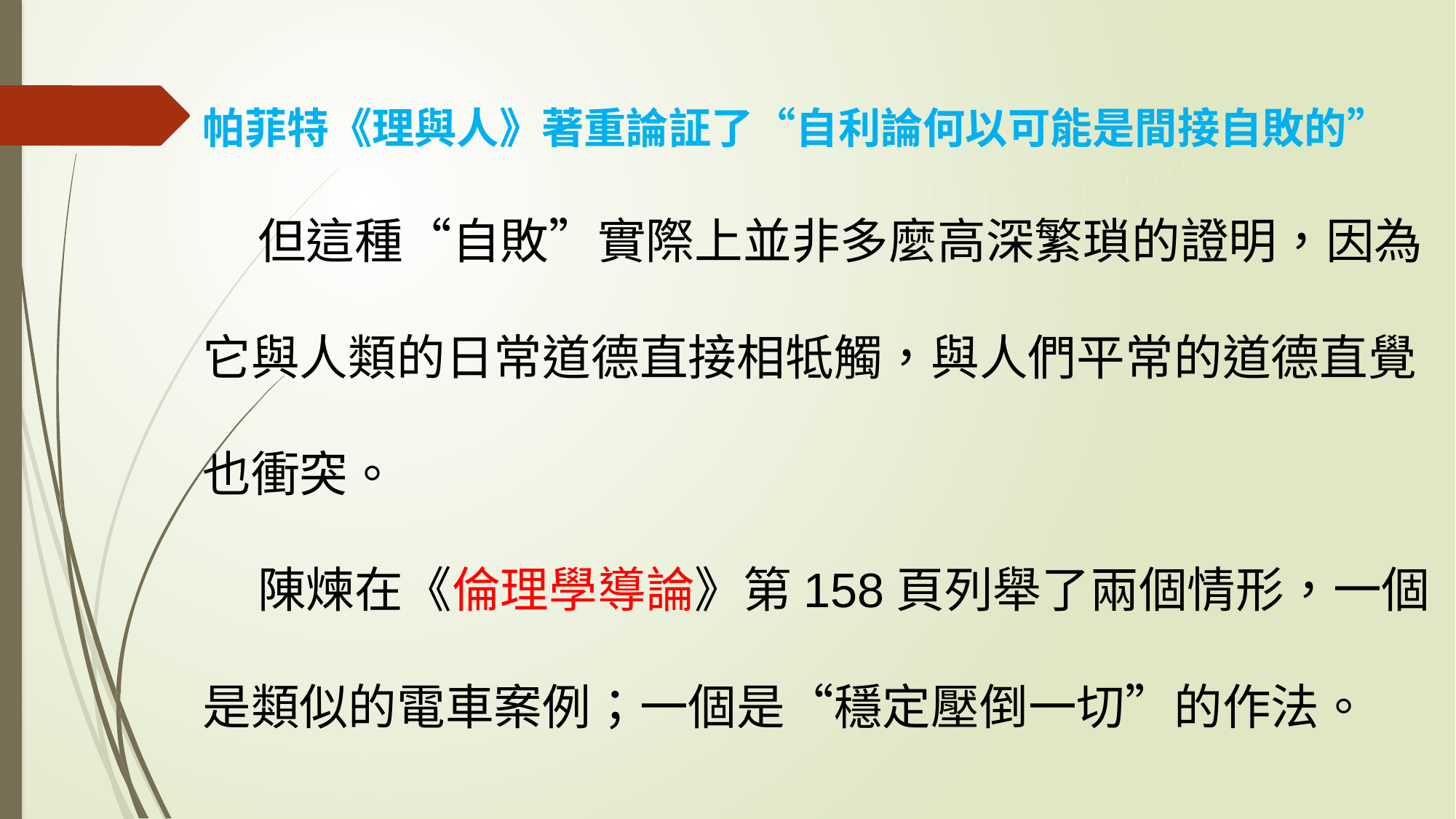

帕菲特《理與人》著重論証了“自利論何以可能是間接自敗的”
    但這種“自敗”實際上並非多麼高深繁瑣的證明，因為它與人類的日常道德直接相牴觸，與人們平常的道德直覺也衝突。
    陳煉在《倫理學導論》第158頁列舉了兩個情形，一個是類似的電車案例；一個是“穩定壓倒一切”的作法。